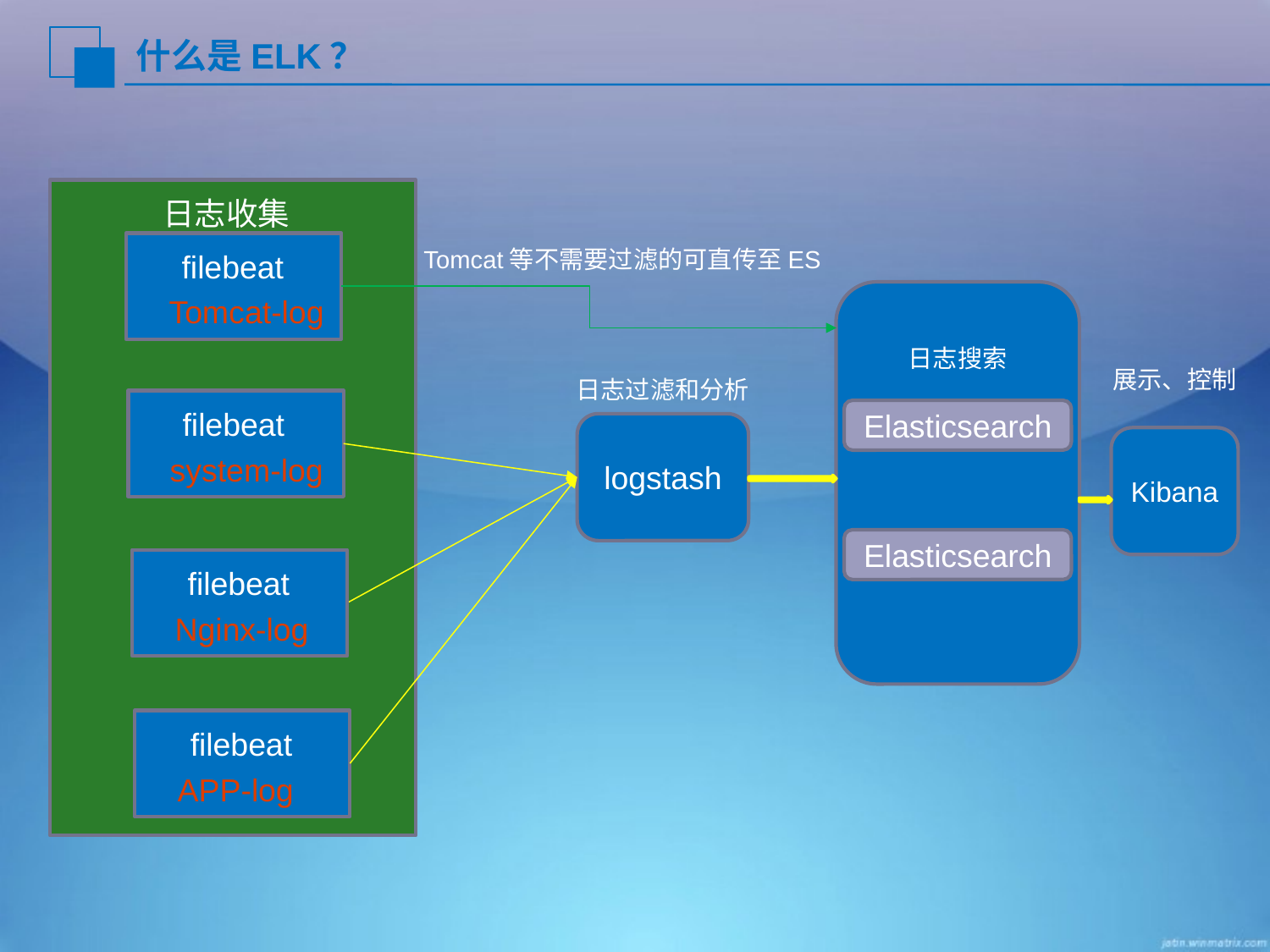

什么是ELK？

日志收集

Tomcat等不需要过滤的可直传至ES
filebeat

Tomcat-log
日志搜索
展示、控制
日志过滤和分析

filebeat
Elasticsearch
logstash
Kibana
system-log

Elasticsearch

filebeat
Nginx-log

filebeat
APP-log